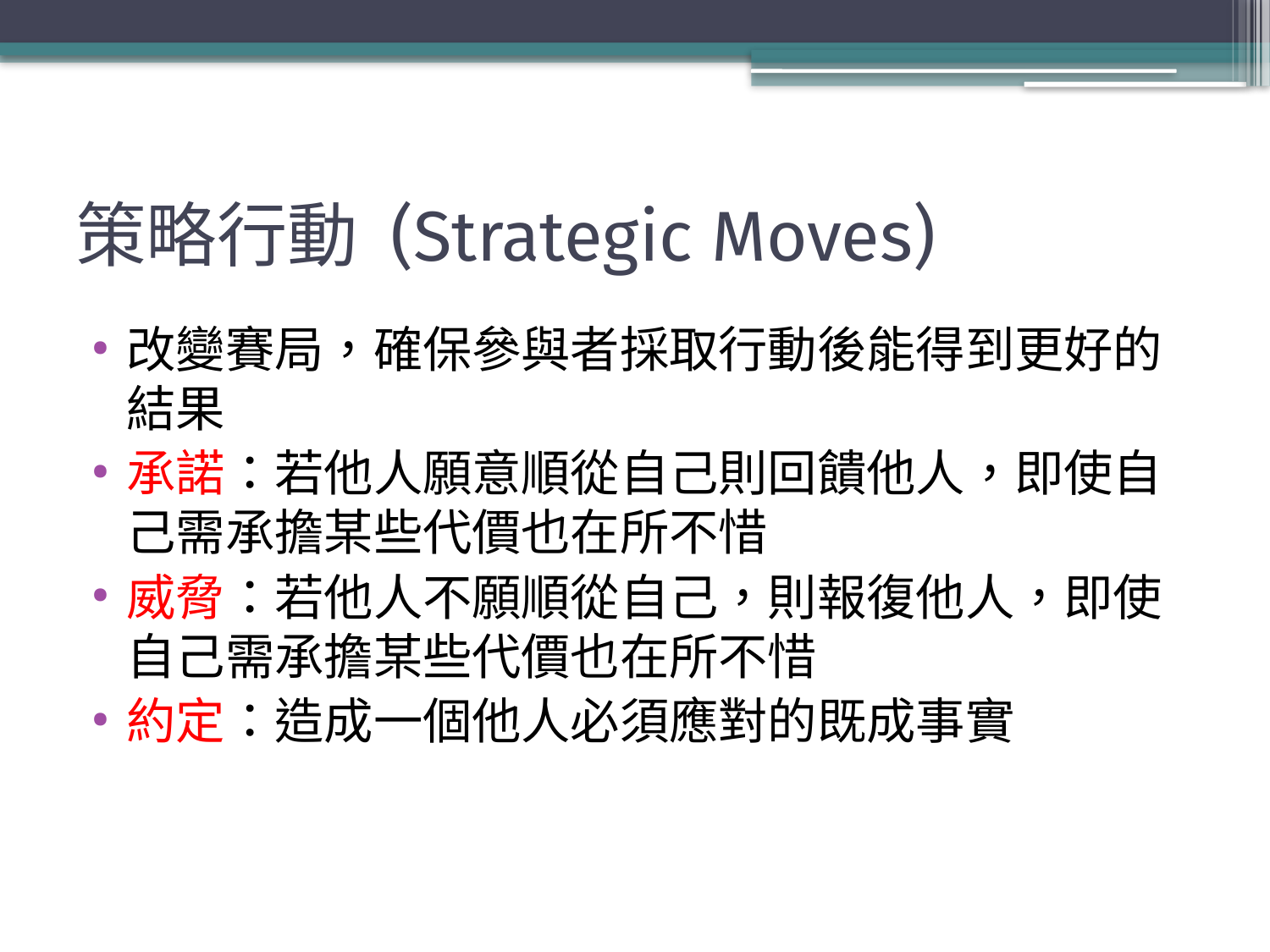

# 策略行動 (Strategic Moves)
改變賽局，確保參與者採取行動後能得到更好的結果
承諾：若他人願意順從自己則回饋他人，即使自己需承擔某些代價也在所不惜
威脅：若他人不願順從自己，則報復他人，即使自己需承擔某些代價也在所不惜
約定：造成一個他人必須應對的既成事實